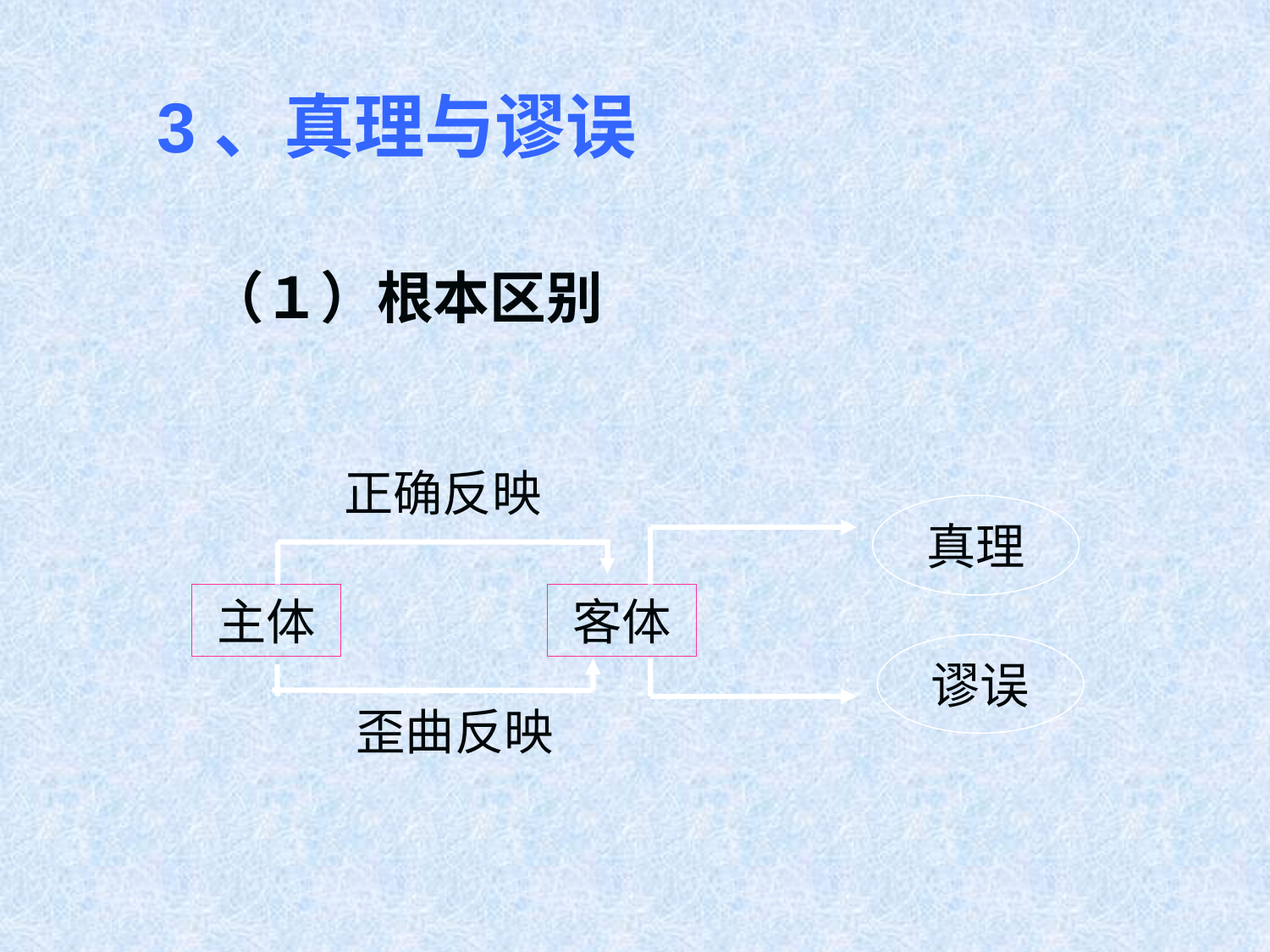

3、真理与谬误
（１）根本区别
正确反映
真理

主体
客体
谬误

歪曲反映